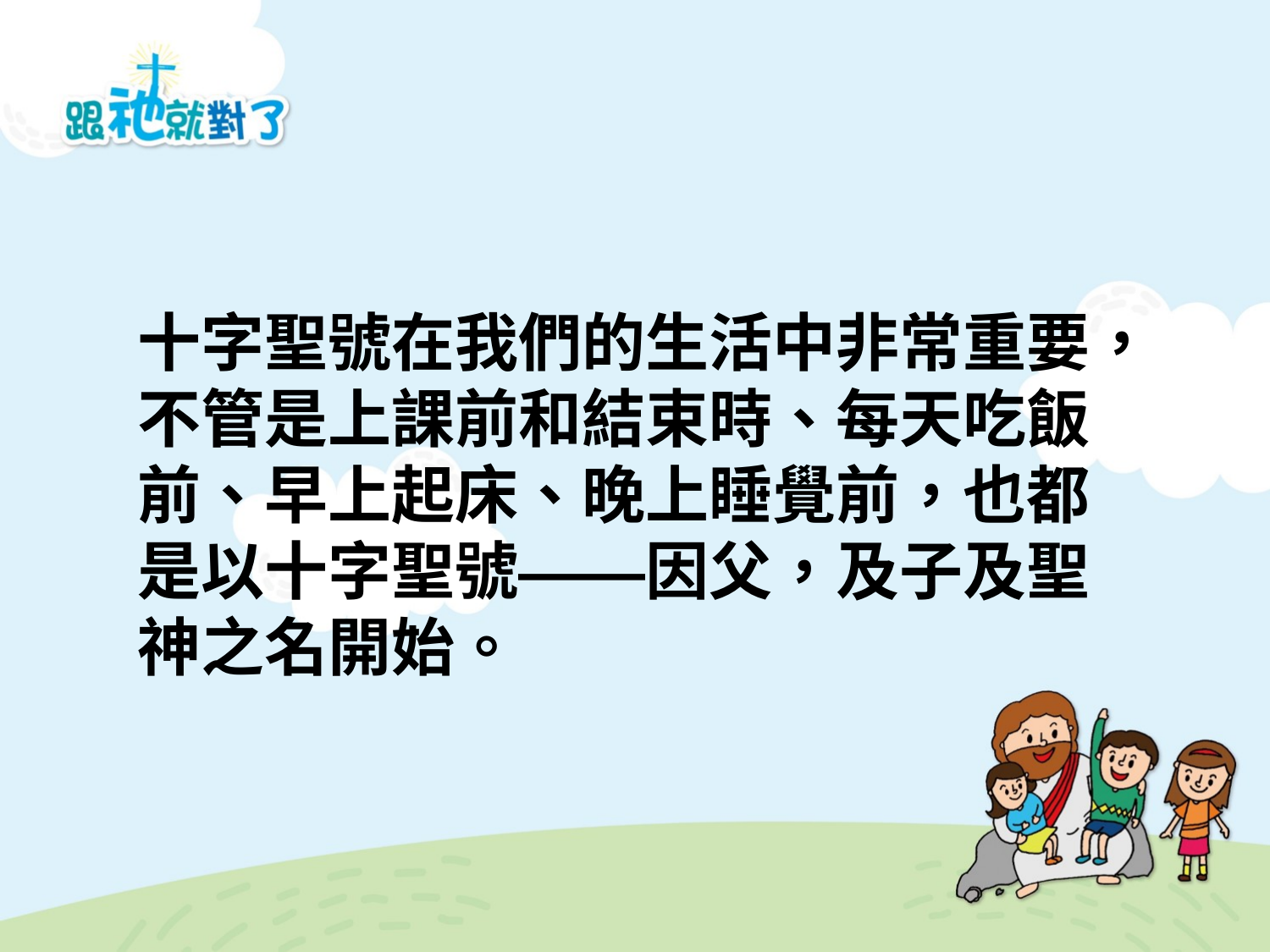

十字聖號在我們的生活中非常重要，不管是上課前和結束時、每天吃飯前、早上起床、晚上睡覺前，也都是以十字聖號——因父，及子及聖神之名開始。